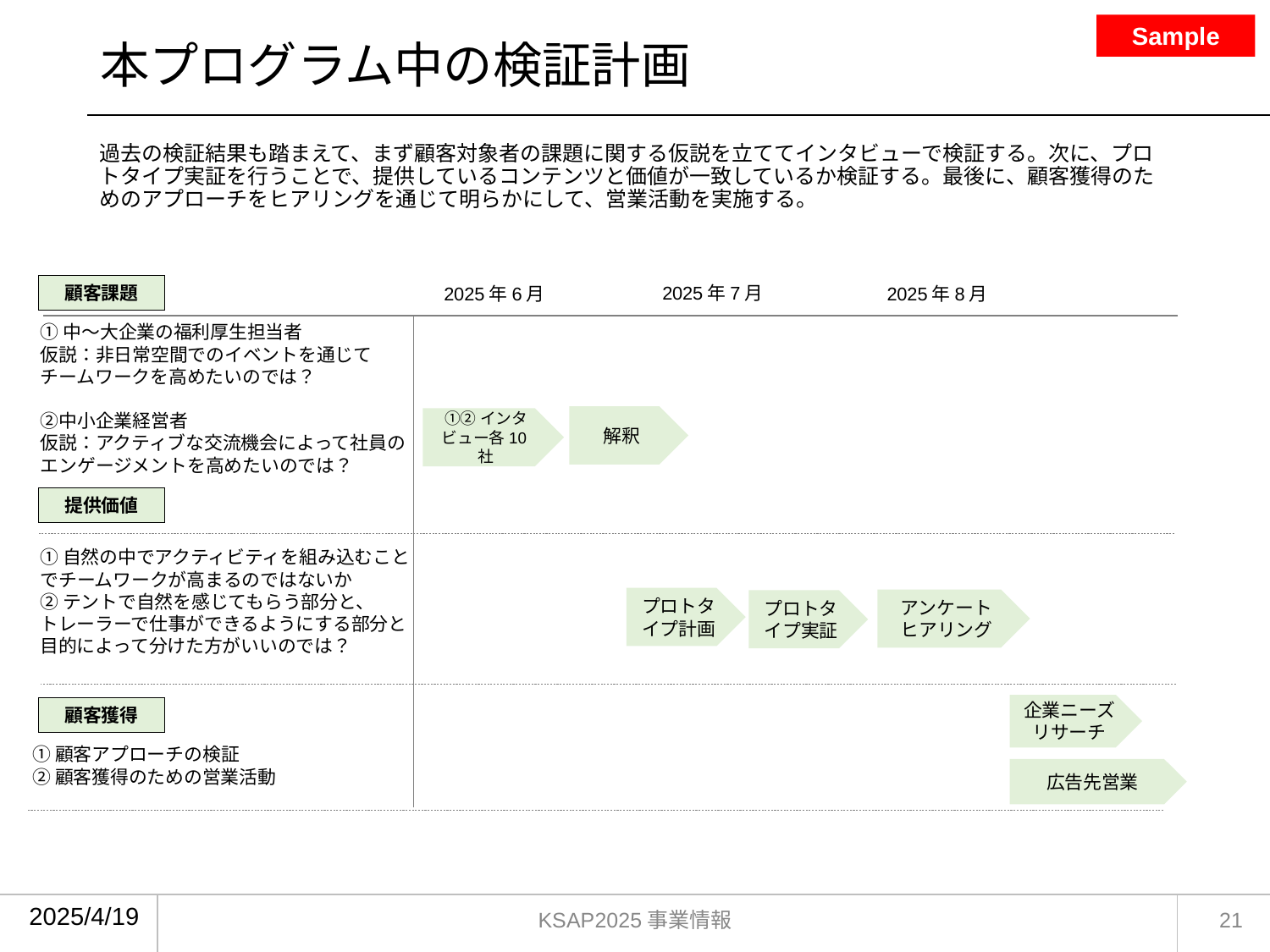

# 本プログラム中の検証計画
Sample
過去の検証結果も踏まえて、まず顧客対象者の課題に関する仮説を立ててインタビューで検証する。次に、プロトタイプ実証を行うことで、提供しているコンテンツと価値が一致しているか検証する。最後に、顧客獲得のためのアプローチをヒアリングを通じて明らかにして、営業活動を実施する。
顧客課題
2025年7月
2025年8月
2025年6月
①中〜大企業の福利厚生担当者
仮説：非日常空間でのイベントを通じて
チームワークを高めたいのでは？
②中小企業経営者
仮説：アクティブな交流機会によって社員の
エンゲージメントを高めたいのでは？
解釈
①②インタビュー各10社
提供価値
①自然の中でアクティビティを組み込むこと
でチームワークが高まるのではないか
②テントで自然を感じてもらう部分と、
トレーラーで仕事ができるようにする部分と
目的によって分けた方がいいのでは？
プロトタイプ計画
アンケート
ヒアリング
プロトタイプ実証
企業ニーズリサーチ
顧客獲得
①顧客アプローチの検証
②顧客獲得のための営業活動
広告先営業
2025/4/19
KSAP2025事業情報
21